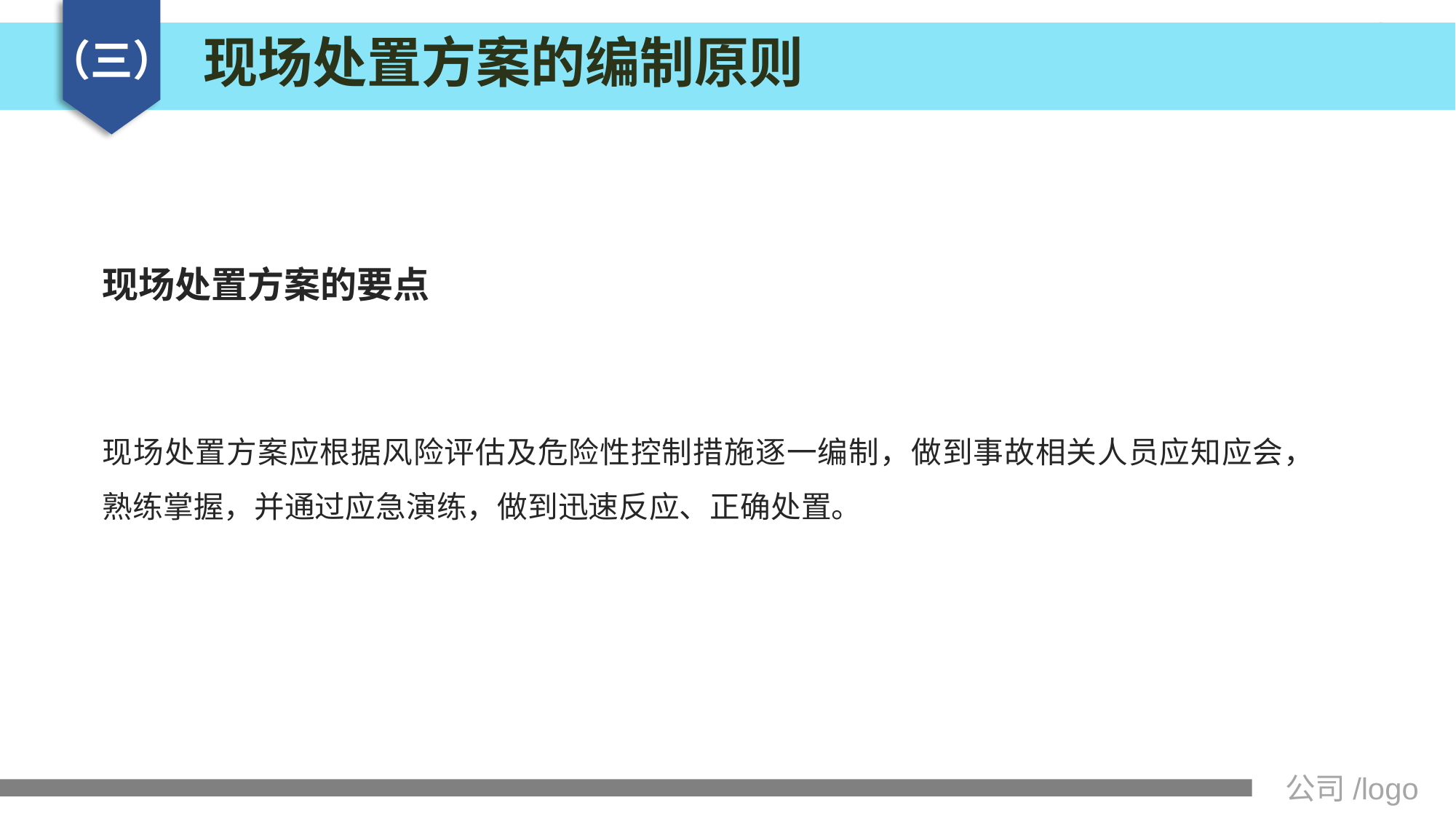

现场处置方案的编制原则
（三）
# 现场处置方案的要点
现场处置方案应根据风险评估及危险性控制措施逐一编制，做到事故相关人员应知应会，熟练掌握，并通过应急演练，做到迅速反应、正确处置。
公司/logo